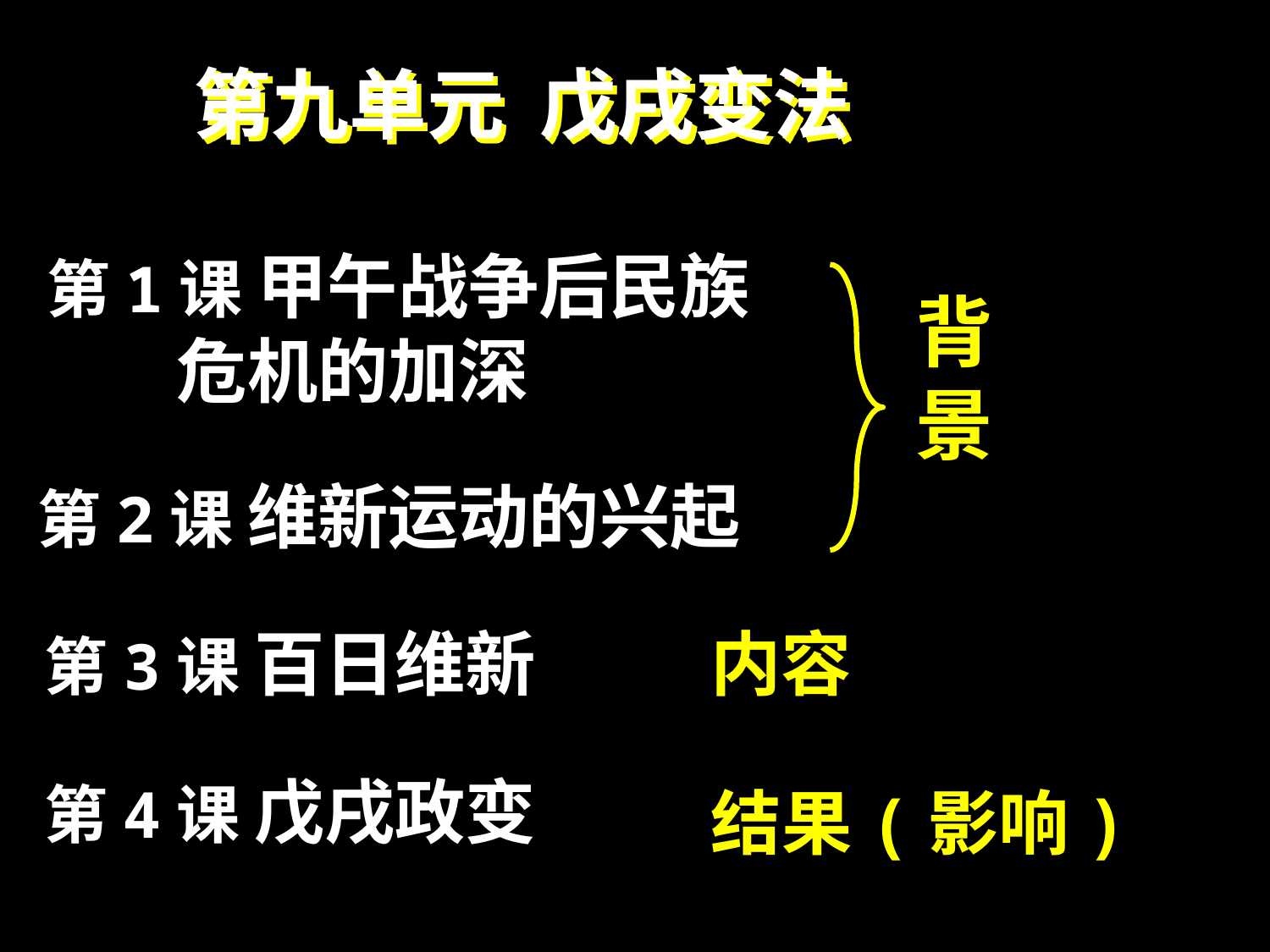

第九单元  戊戌变法
第1课 甲午战争后民族
       危机的加深

背景
第2课 维新运动的兴起
第3课 百日维新
内容
第4课 戊戌政变
结果(影响)